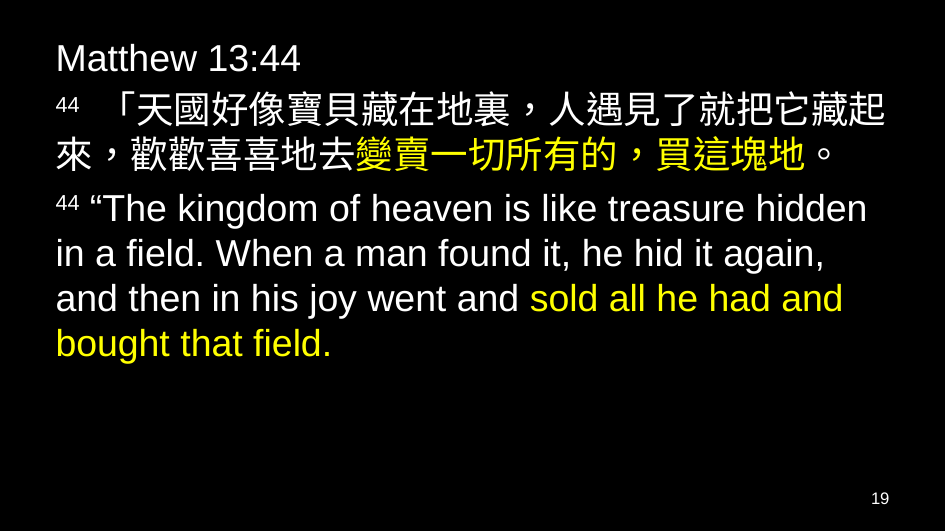

Matthew 13:44
44 「天國好像寶貝藏在地裏，人遇見了就把它藏起來，歡歡喜喜地去變賣一切所有的，買這塊地。
44 “The kingdom of heaven is like treasure hidden in a field. When a man found it, he hid it again, and then in his joy went and sold all he had and bought that field.

19